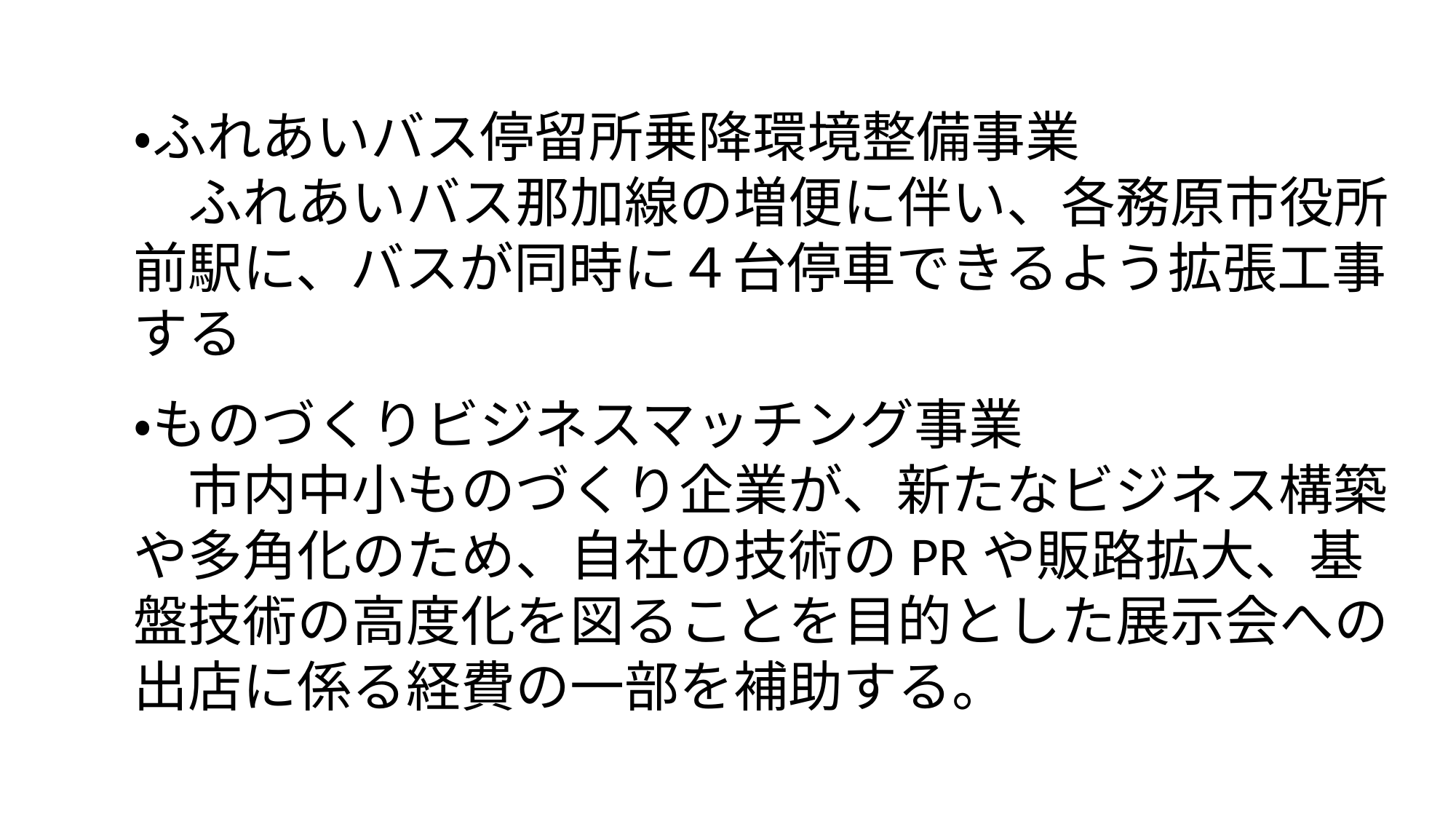

・ふれあいバス停留所乗降環境整備事業
　ふれあいバス那加線の増便に伴い、各務原市役所前駅に、バスが同時に４台停車できるよう拡張工事する
・ものづくりビジネスマッチング事業
　市内中小ものづくり企業が、新たなビジネス構築や多角化のため、自社の技術のPRや販路拡大、基盤技術の高度化を図ることを目的とした展示会への出店に係る経費の一部を補助する。